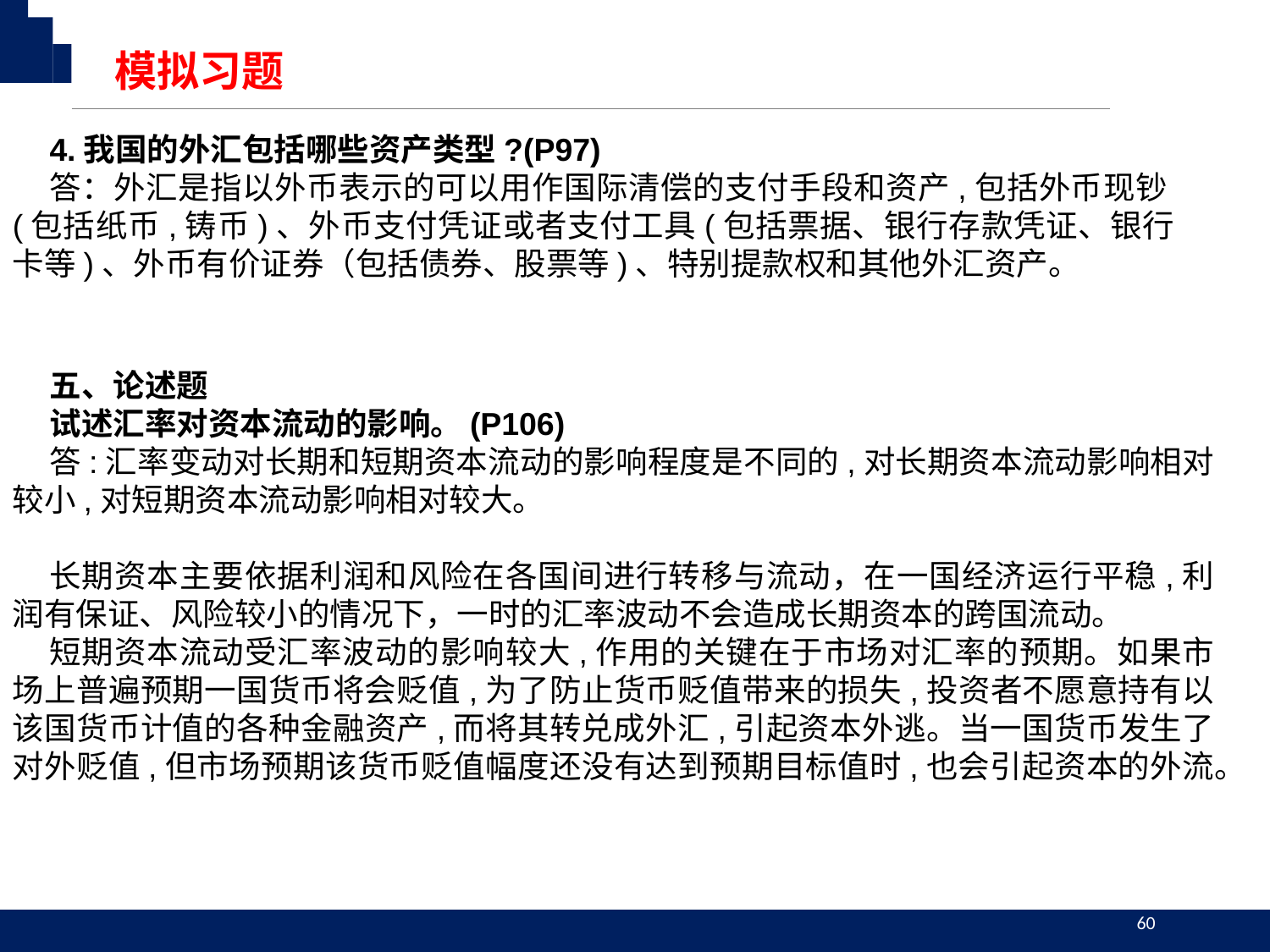

模拟习题
4.我国的外汇包括哪些资产类型?(P97)
答：外汇是指以外币表示的可以用作国际清偿的支付手段和资产,包括外币现钞(包括纸币,铸币)、外币支付凭证或者支付工具(包括票据、银行存款凭证、银行卡等)、外币有价证券（包括债券、股票等)、特别提款权和其他外汇资产。
五、论述题
试述汇率对资本流动的影响。(P106)
答:汇率变动对长期和短期资本流动的影响程度是不同的,对长期资本流动影响相对较小,对短期资本流动影响相对较大。

长期资本主要依据利润和风险在各国间进行转移与流动，在一国经济运行平稳,利润有保证、风险较小的情况下，一时的汇率波动不会造成长期资本的跨国流动。
短期资本流动受汇率波动的影响较大,作用的关键在于市场对汇率的预期。如果市场上普遍预期一国货币将会贬值,为了防止货币贬值带来的损失,投资者不愿意持有以该国货币计值的各种金融资产,而将其转兑成外汇,引起资本外逃。当一国货币发生了对外贬值,但市场预期该货币贬值幅度还没有达到预期目标值时,也会引起资本的外流。
60